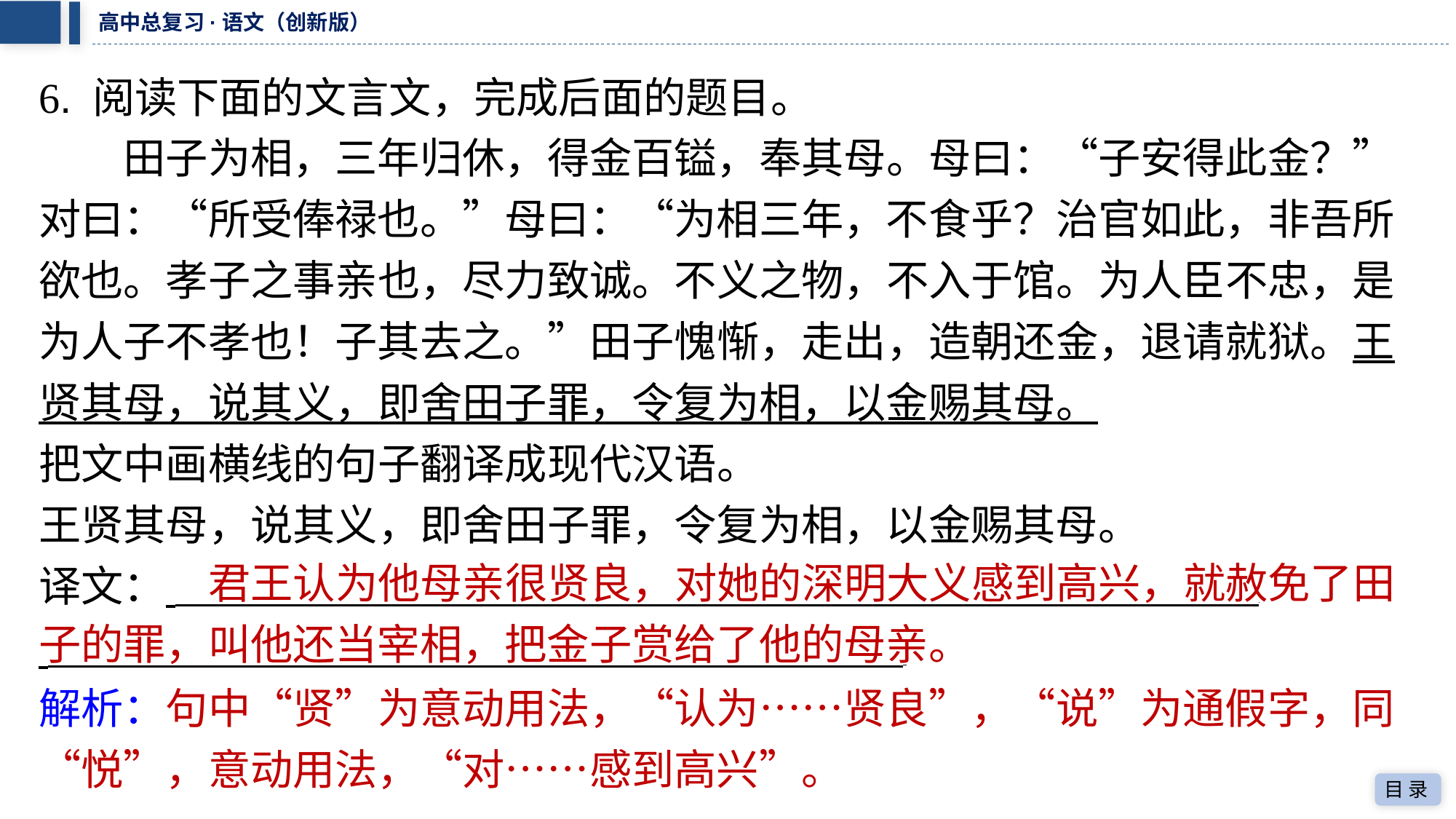

6. 阅读下面的文言文，完成后面的题目。
　　田子为相，三年归休，得金百镒，奉其母。母曰：“子安得此金？”
对曰：“所受俸禄也。”母曰：“为相三年，不食乎？治官如此，非吾所
欲也。孝子之事亲也，尽力致诚。不义之物，不入于馆。为人臣不忠，是
为人子不孝也！子其去之。”田子愧惭，走出，造朝还金，退请就狱。王
贤其母，说其义，即舍田子罪，令复为相，以金赐其母。
把文中画横线的句子翻译成现代汉语。
王贤其母，说其义，即舍田子罪，令复为相，以金赐其母。
译文：                                                                                                                                                                   ⁠
                                                                                                                                 ⁠
君王认为他母亲很贤良，对她的深明大义感到高兴，就赦免了田
子的罪，叫他还当宰相，把金子赏给了他的母亲。
解析：句中“贤”为意动用法，“认为……贤良”，“说”为通假字，同
“悦”，意动用法，“对……感到高兴”。